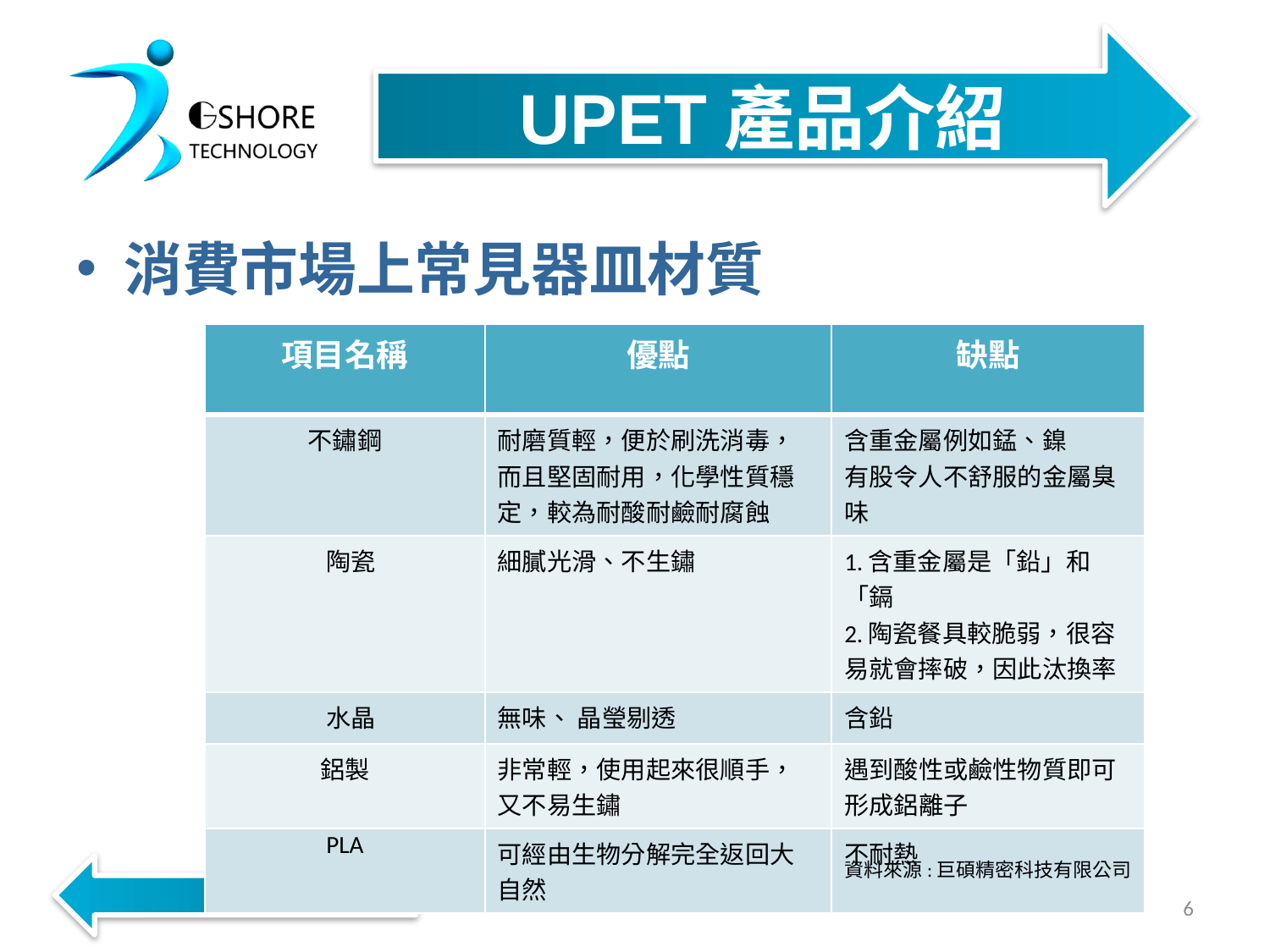

UPET產品介紹
消費市場上常見器皿材質

| 項目名稱 | 優點 | 缺點 |
| --- | --- | --- |
| 不鏽鋼 | 耐磨質輕，便於刷洗消毒，而且堅固耐用，化學性質穩定，較為耐酸耐鹼耐腐蝕 | 含重金屬例如錳、鎳 有股令人不舒服的金屬臭味 |
| 陶瓷 | 細膩光滑、不生鏽 | 1.含重金屬是「鉛」和「鎘 2.陶瓷餐具較脆弱，很容易就會摔破，因此汰換率 |
| 水晶 | 無味、 晶瑩剔透 | 含鉛 |
| 鋁製 | 非常輕，使用起來很順手，又不易生鏽 | 遇到酸性或鹼性物質即可形成鋁離子 |
| PLA | 可經由生物分解完全返回大自然 | 不耐熱 |
資料來源:巨碩精密科技有限公司

6